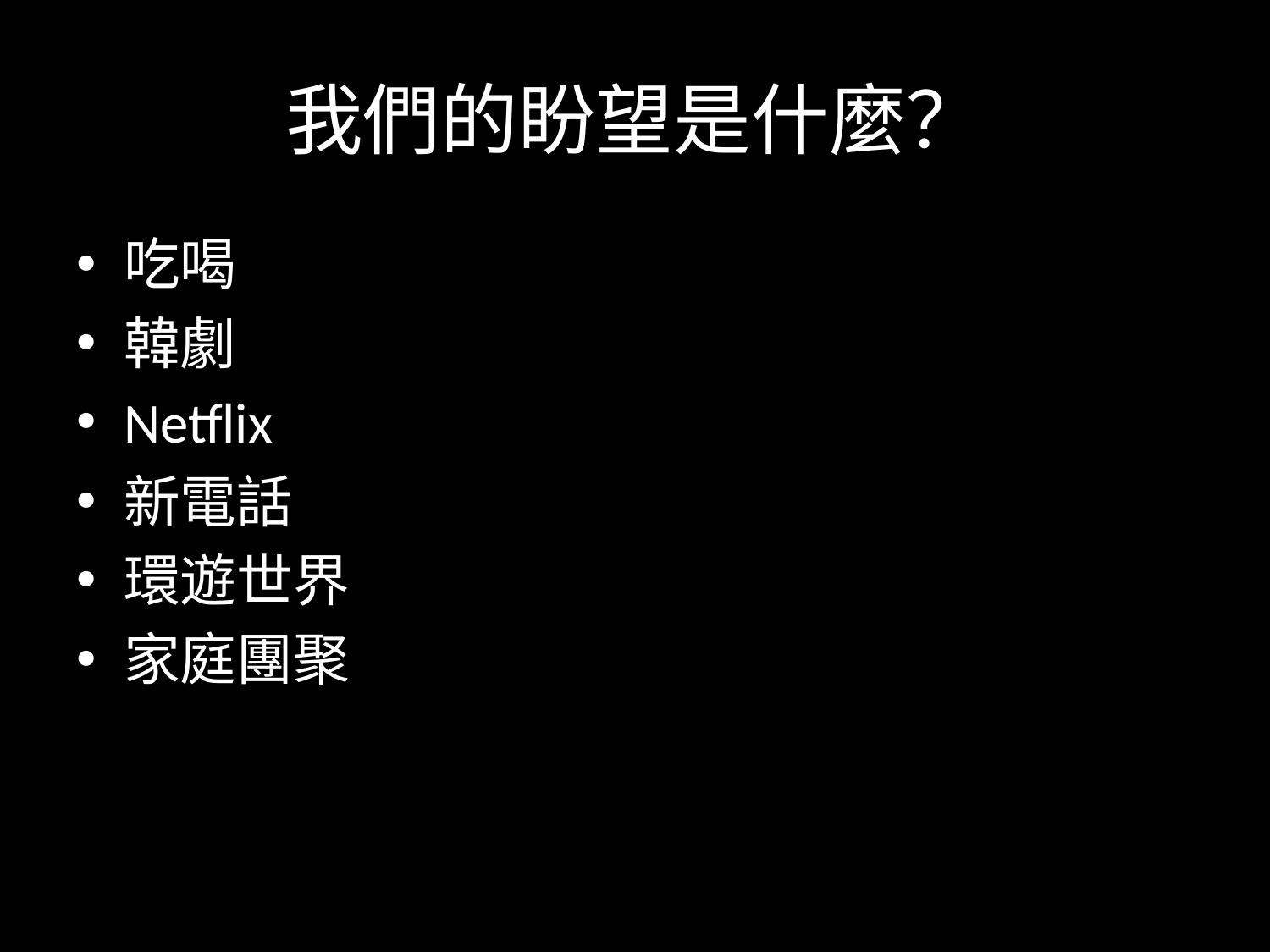

# 我們的盼望是什麼？
吃喝
韓劇
Netflix
新電話
環遊世界
家庭團聚